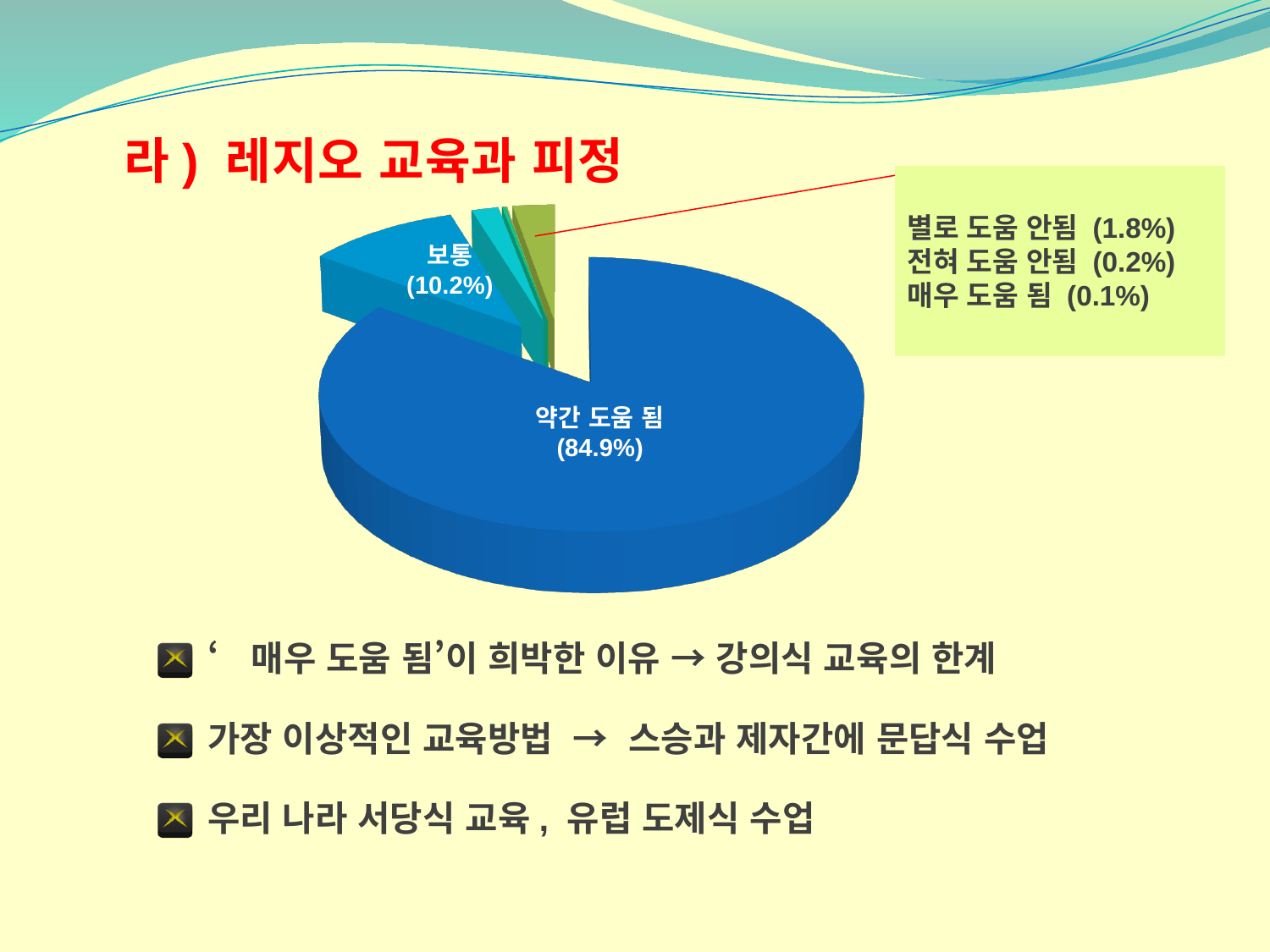

라) 레지오 교육과 피정
별로 도움 안됨 (1.8%)
전혀 도움 안됨 (0.2%)
매우 도움 됨 (0.1%)

[unsupported chart]

보통
(10.2%)
약간 도움 됨
(84.9%)
‘매우 도움 됨’이 희박한 이유 → 강의식 교육의 한계

가장 이상적인 교육방법  →  스승과 제자간에 문답식 수업

우리 나라 서당식 교육, 유럽 도제식 수업